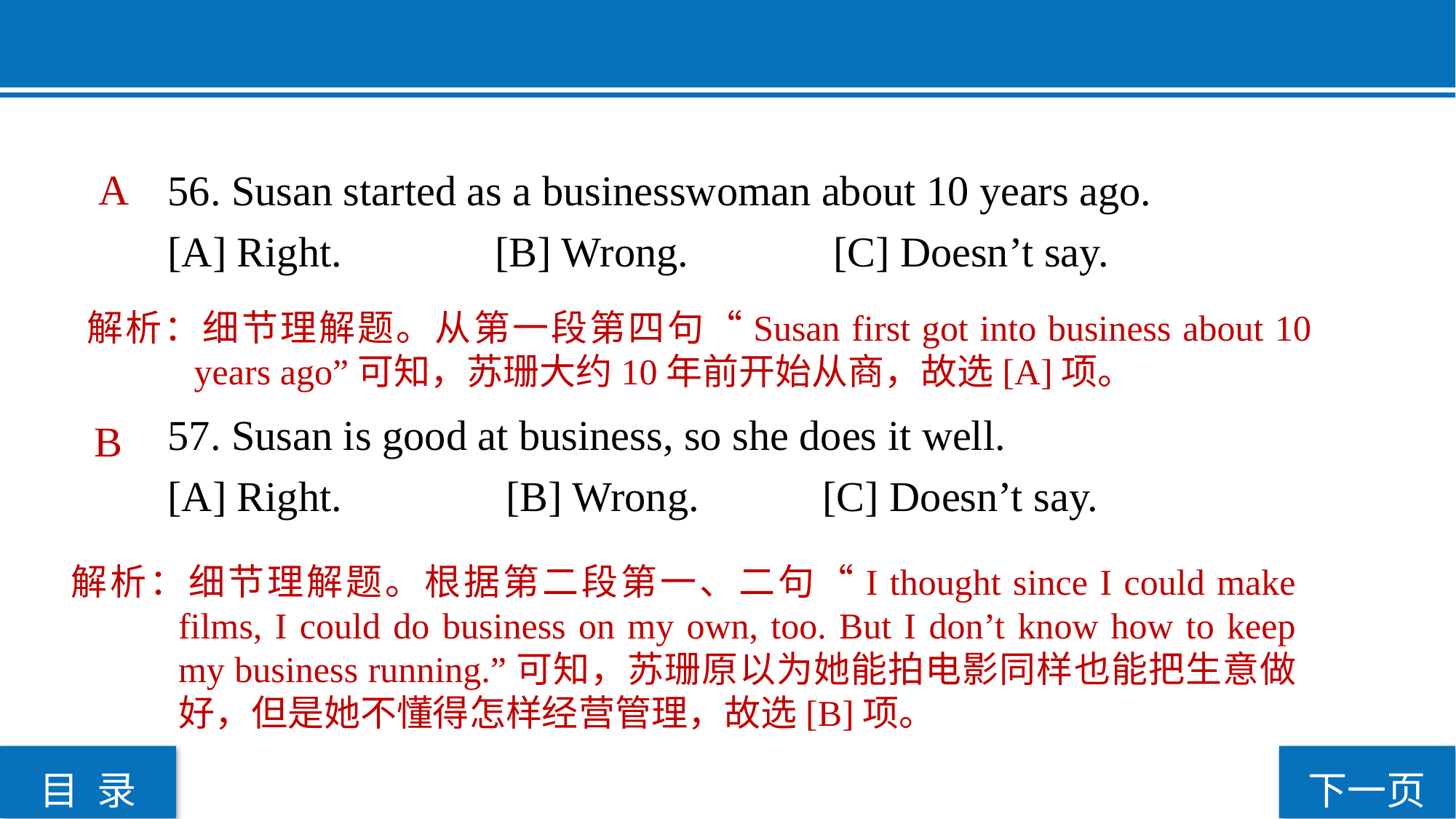

56. Susan started as a businesswoman about 10 years ago.
[A] Right. 		[B] Wrong.		 [C] Doesn’t say.

57. Susan is good at business, so she does it well.
[A] Right.		 [B] Wrong. 		[C] Doesn’t say.
 A
解析：细节理解题。从第一段第四句“Susan first got into business about 10 years ago”可知，苏珊大约10年前开始从商，故选[A]项。
B
解析：细节理解题。根据第二段第一、二句“I thought since I could make films, I could do business on my own, too. But I don’t know how to keep my business running.”可知，苏珊原以为她能拍电影同样也能把生意做好，但是她不懂得怎样经营管理，故选[B]项。